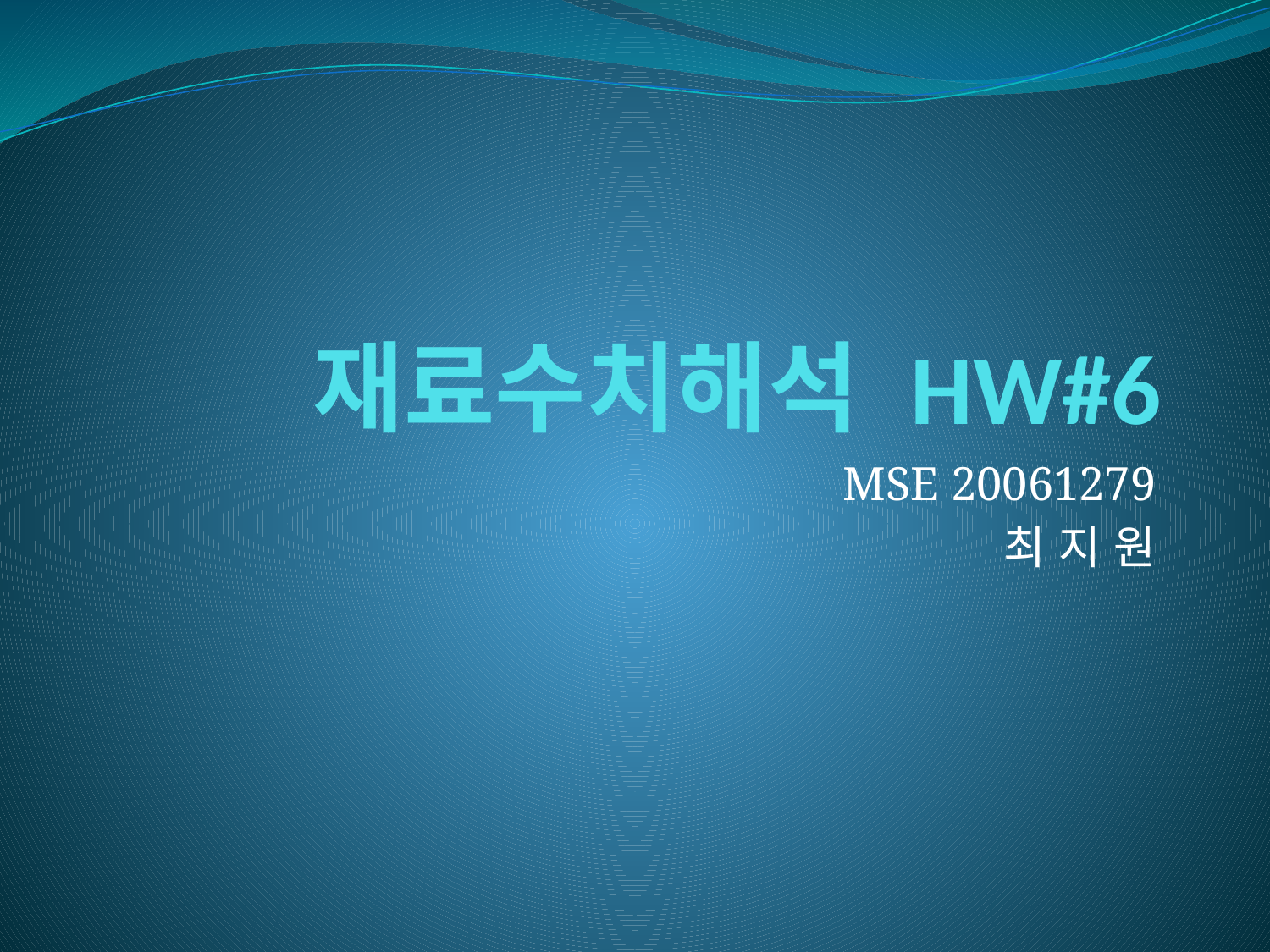

# 재료수치해석 HW#6
MSE 20061279
최 지 원